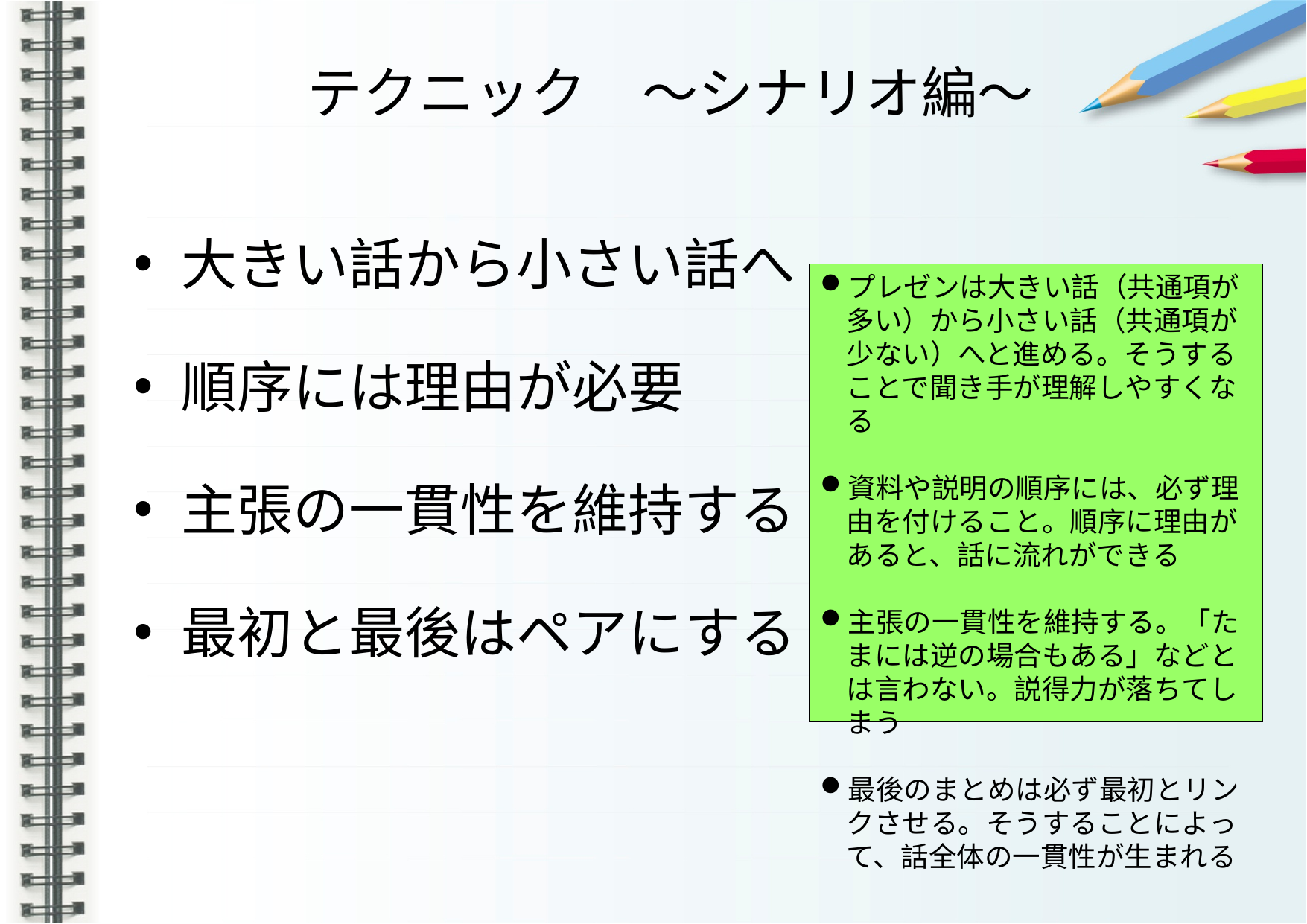

テクニック　～シナリオ編～
大きい話から小さい話へ

順序には理由が必要

主張の一貫性を維持する

最初と最後はペアにする
プレゼンは大きい話（共通項が多い）から小さい話（共通項が少ない）へと進める。そうすることで聞き手が理解しやすくなる

資料や説明の順序には、必ず理由を付けること。順序に理由があると、話に流れができる

主張の一貫性を維持する。「たまには逆の場合もある」などとは言わない。説得力が落ちてしまう

最後のまとめは必ず最初とリンクさせる。そうすることによって、話全体の一貫性が生まれる